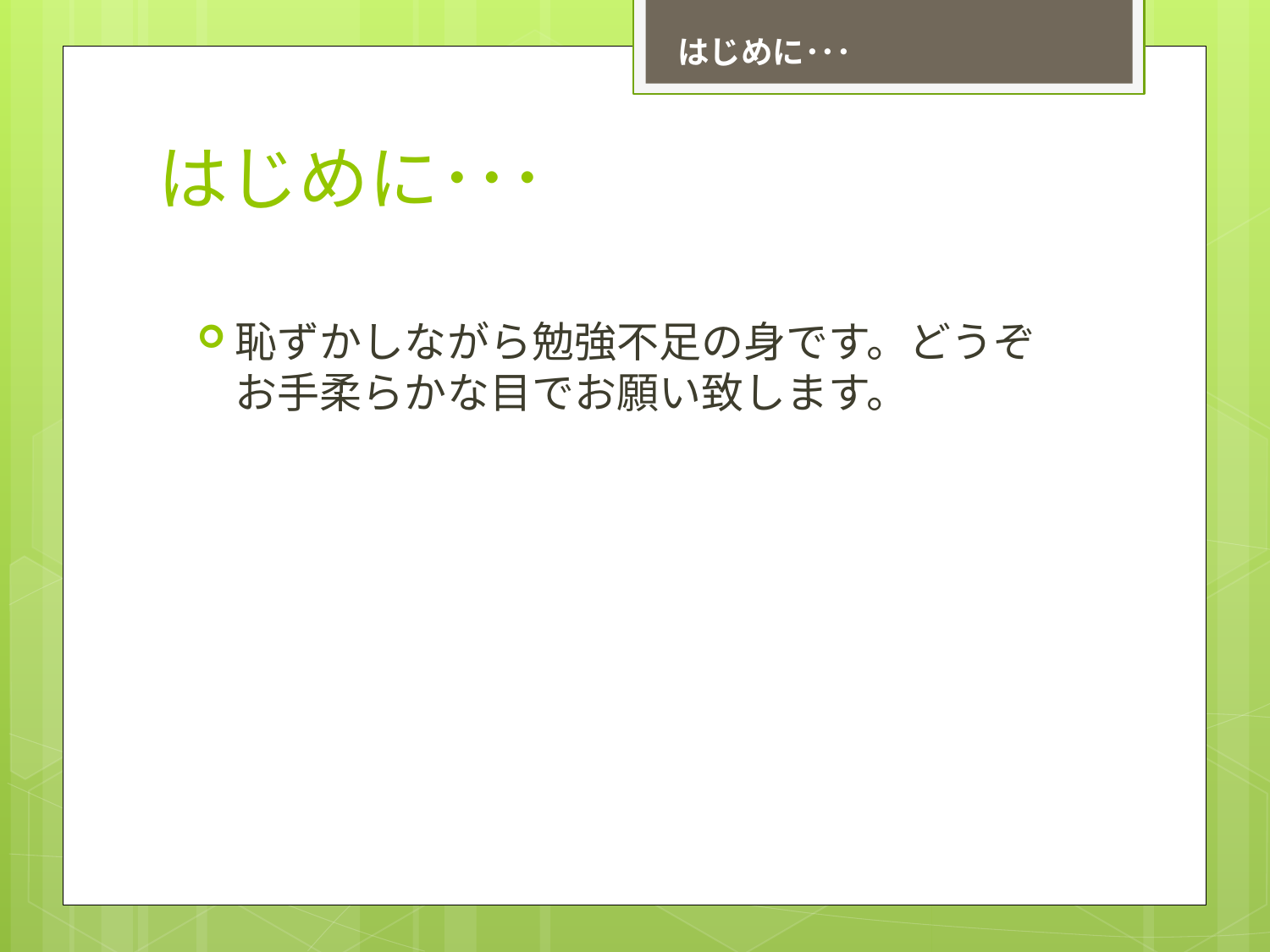

はじめに･･･
# はじめに･･･
恥ずかしながら勉強不足の身です。どうぞお手柔らかな目でお願い致します。